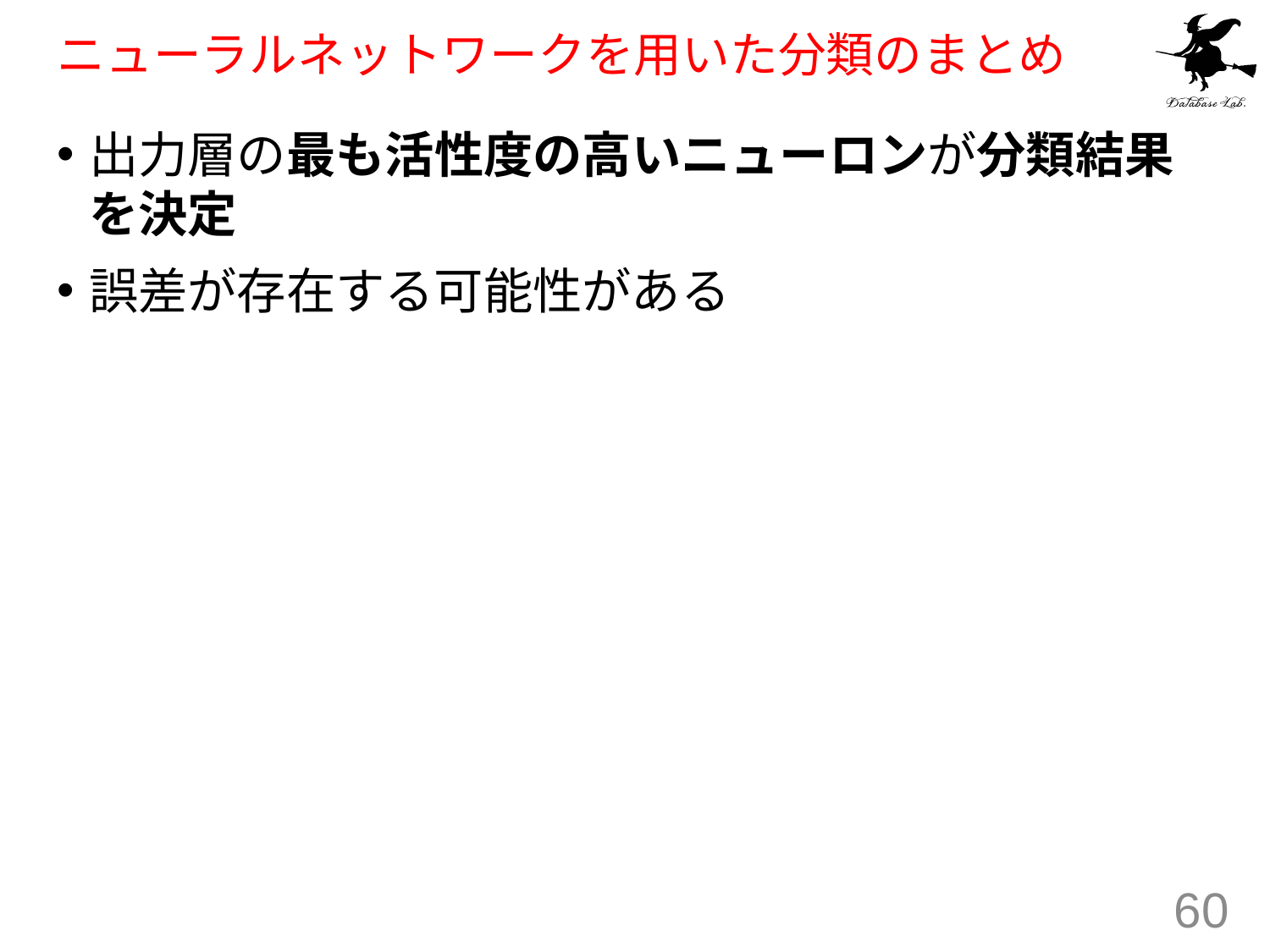

# ニューラルネットワークを用いた分類のまとめ
出力層の最も活性度の高いニューロンが分類結果を決定
誤差が存在する可能性がある
60